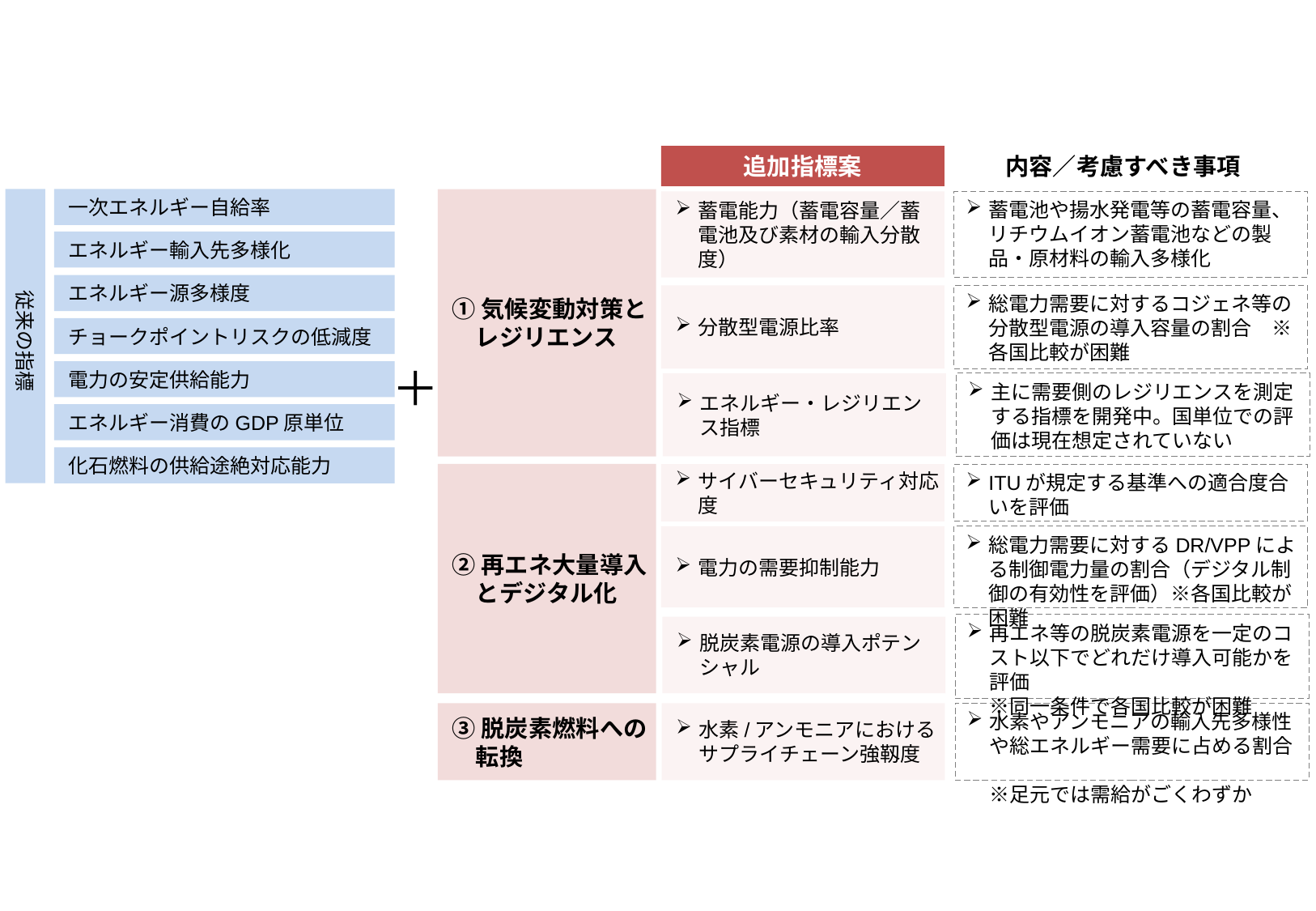

追加指標案
内容／考慮すべき事項
従来の指標
一次エネルギー自給率
エネルギー輸入先多様化
エネルギー源多様度
チョークポイントリスクの低減度
電力の安定供給能力
エネルギー消費のGDP原単位
化石燃料の供給途絶対応能力
①気候変動対策と
　レジリエンス
蓄電池や揚水発電等の蓄電容量、
リチウムイオン蓄電池などの製品・原材料の輸入多様化
蓄電能力（蓄電容量／蓄電池及び素材の輸入分散度）
総電力需要に対するコジェネ等の分散型電源の導入容量の割合　※各国比較が困難
分散型電源比率
＋
エネルギー・レジリエンス指標
主に需要側のレジリエンスを測定する指標を開発中。国単位での評価は現在想定されていない
②再エネ大量導入
　とデジタル化
サイバーセキュリティ対応度
ITUが規定する基準への適合度合いを評価
電力の需要抑制能力
総電力需要に対するDR/VPPによる制御電力量の割合（デジタル制御の有効性を評価）※各国比較が困難
再エネ等の脱炭素電源を一定のコスト以下でどれだけ導入可能かを評価　
※同一条件で各国比較が困難
脱炭素電源の導入ポテンシャル
③脱炭素燃料への
　転換
水素やアンモニアの輸入先多様性や総エネルギー需要に占める割合　
※足元では需給がごくわずか
水素/アンモニアにおけるサプライチェーン強靱度